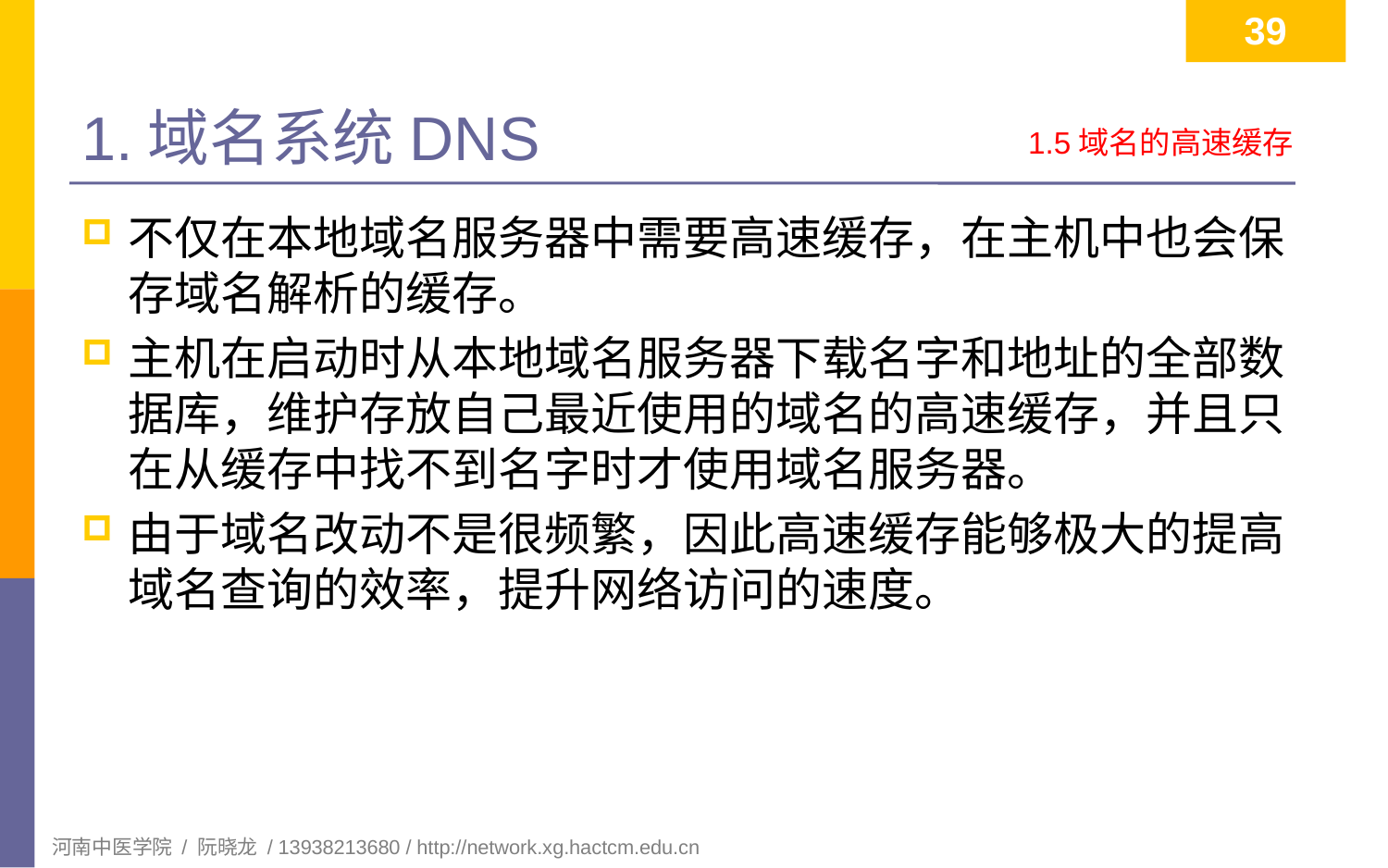

39
# 1.域名系统DNS
1.5域名的高速缓存
不仅在本地域名服务器中需要高速缓存，在主机中也会保存域名解析的缓存。
主机在启动时从本地域名服务器下载名字和地址的全部数据库，维护存放自己最近使用的域名的高速缓存，并且只在从缓存中找不到名字时才使用域名服务器。
由于域名改动不是很频繁，因此高速缓存能够极大的提高域名查询的效率，提升网络访问的速度。